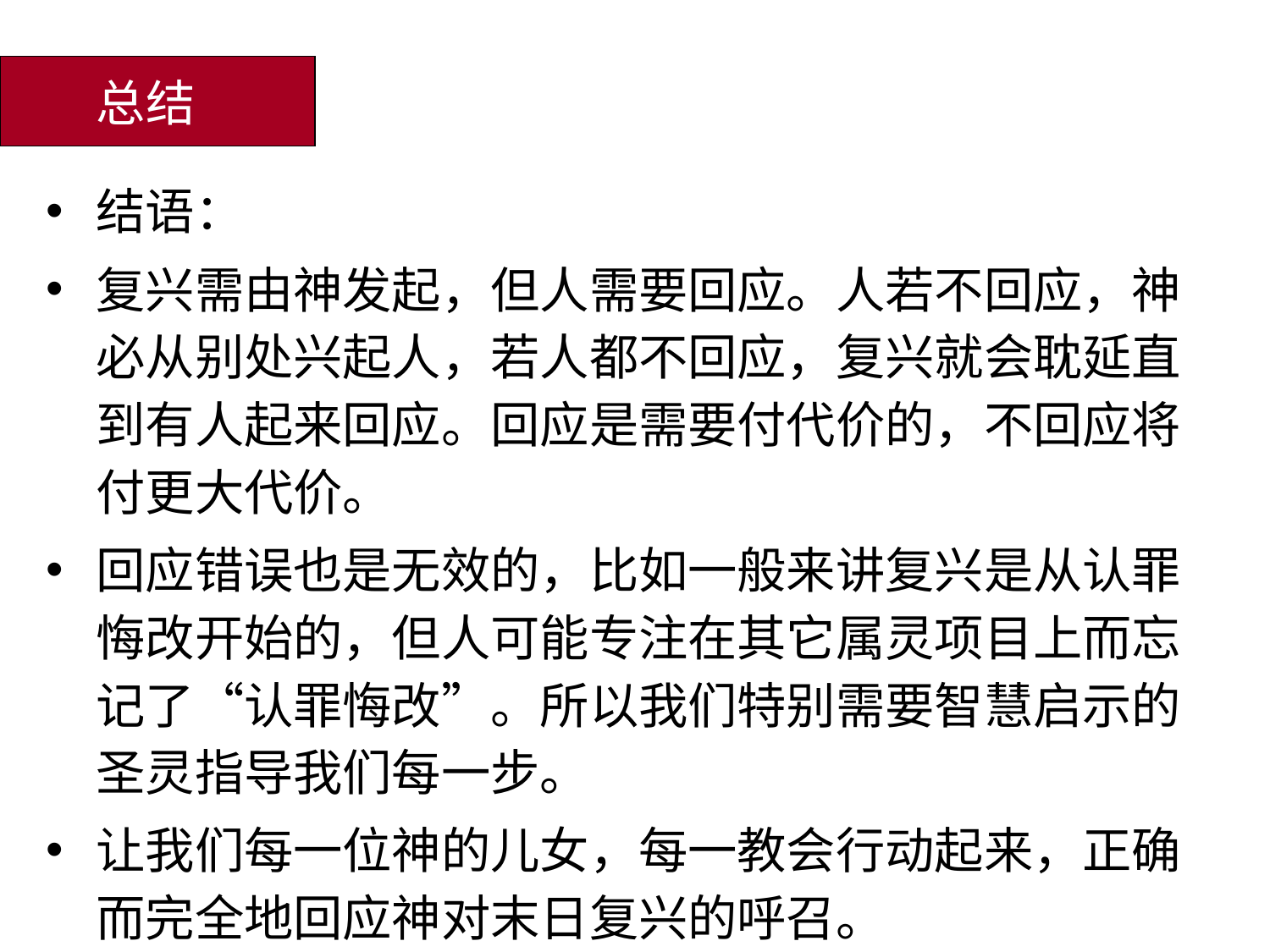

总结
结语：
复兴需由神发起，但人需要回应。人若不回应，神必从别处兴起人，若人都不回应，复兴就会耽延直到有人起来回应。回应是需要付代价的，不回应将付更大代价。
回应错误也是无效的，比如一般来讲复兴是从认罪悔改开始的，但人可能专注在其它属灵项目上而忘记了“认罪悔改”。所以我们特别需要智慧启示的圣灵指导我们每一步。
让我们每一位神的儿女，每一教会行动起来，正确而完全地回应神对末日复兴的呼召。